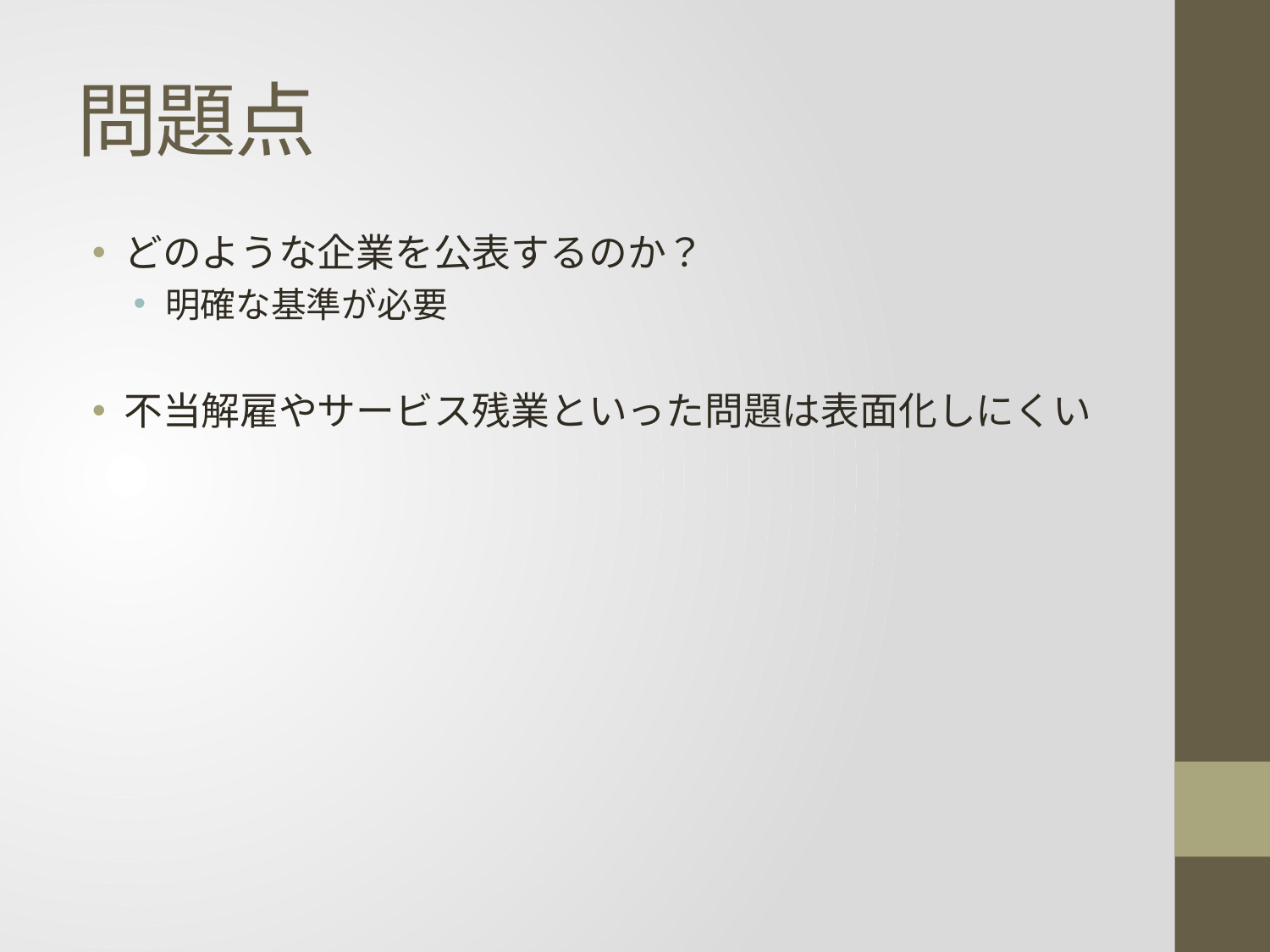

# 問題点
どのような企業を公表するのか？
明確な基準が必要

不当解雇やサービス残業といった問題は表面化しにくい